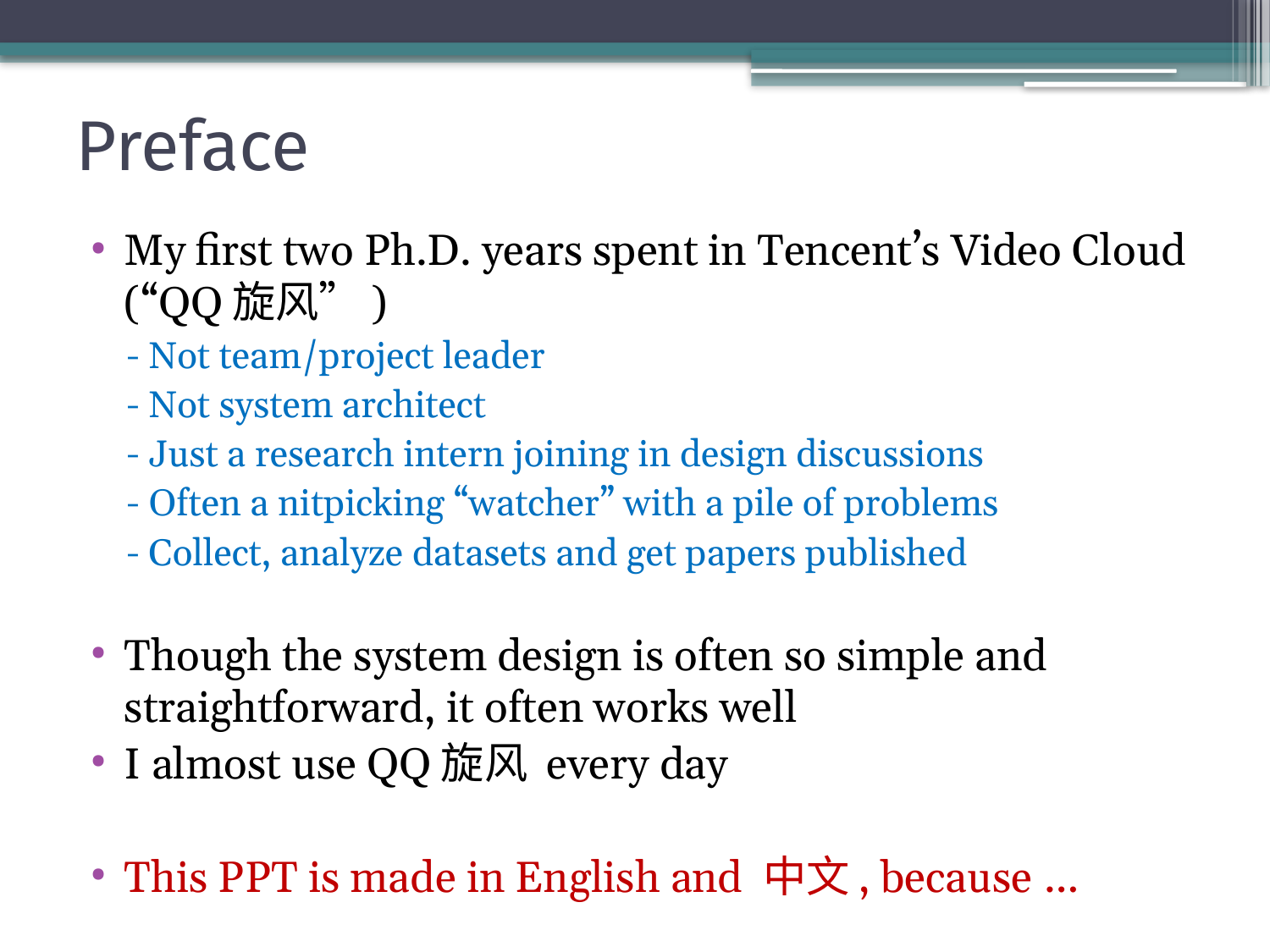

# Preface
My first two Ph.D. years spent in Tencent’s Video Cloud (“QQ旋风”)
    - Not team/project leader
    - Not system architect
    - Just a research intern joining in design discussions
    - Often a nitpicking “watcher” with a pile of problems
    - Collect, analyze datasets and get papers published

Though the system design is often so simple and straightforward, it often works well
I almost use QQ旋风 every day

This PPT is made in English and 中文, because …